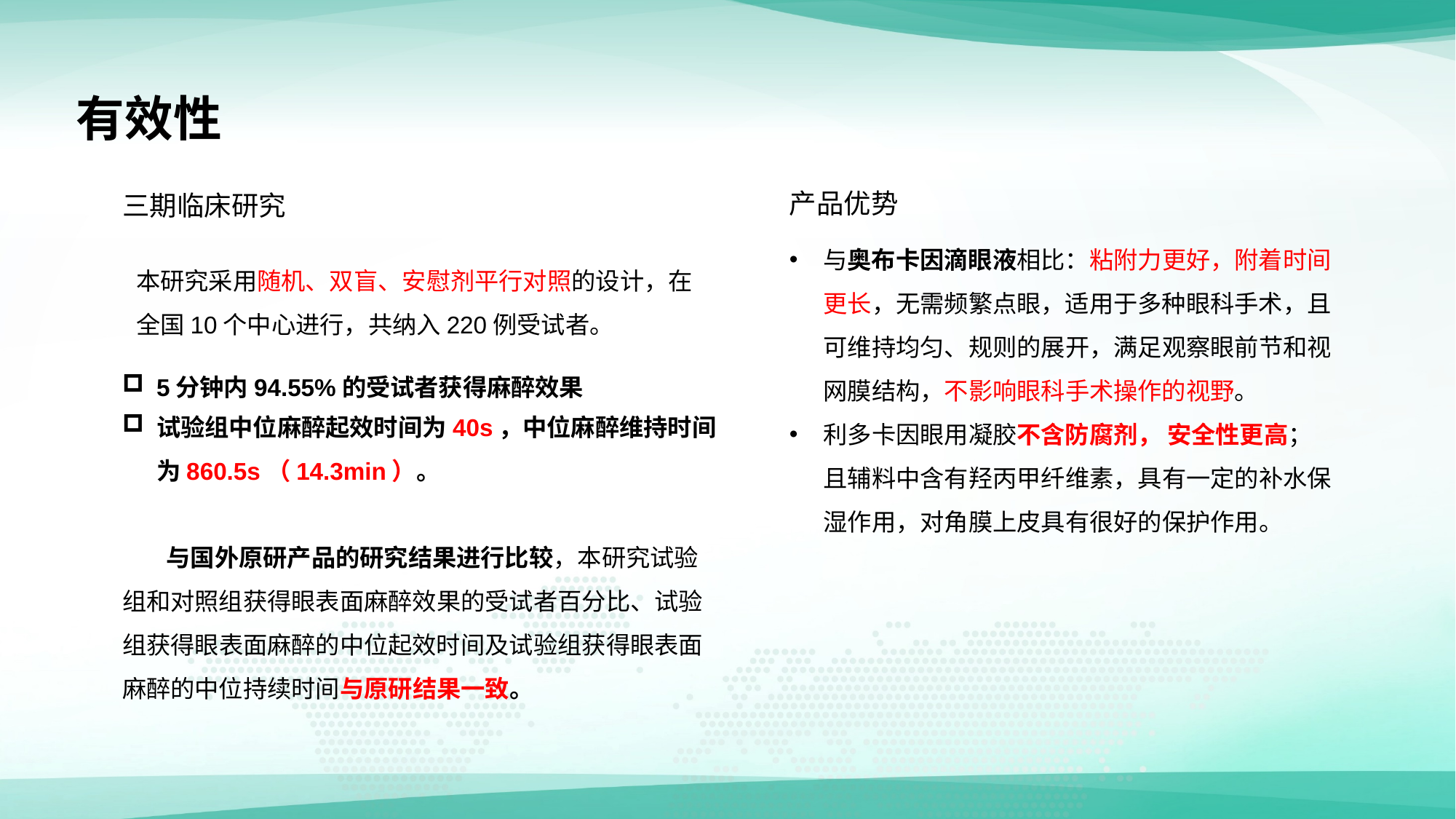

有效性
产品优势
三期临床研究

与奥布卡因滴眼液相比：粘附力更好，附着时间更长，无需频繁点眼，适用于多种眼科手术，且可维持均匀、规则的展开，满足观察眼前节和视网膜结构，不影响眼科手术操作的视野。
利多卡因眼用凝胶不含防腐剂， 安全性更高；且辅料中含有羟丙甲纤维素，具有一定的补水保湿作用，对角膜上皮具有很好的保护作用。

本研究采用随机、双盲、安慰剂平行对照的设计，在全国10个中心进行，共纳入220例受试者。
5分钟内94.55%的受试者获得麻醉效果
试验组中位麻醉起效时间为40s，中位麻醉维持时间为860.5s（14.3min）。

       与国外原研产品的研究结果进行比较，本研究试验组和对照组获得眼表面麻醉效果的受试者百分比、试验组获得眼表面麻醉的中位起效时间及试验组获得眼表面麻醉的中位持续时间与原研结果一致。